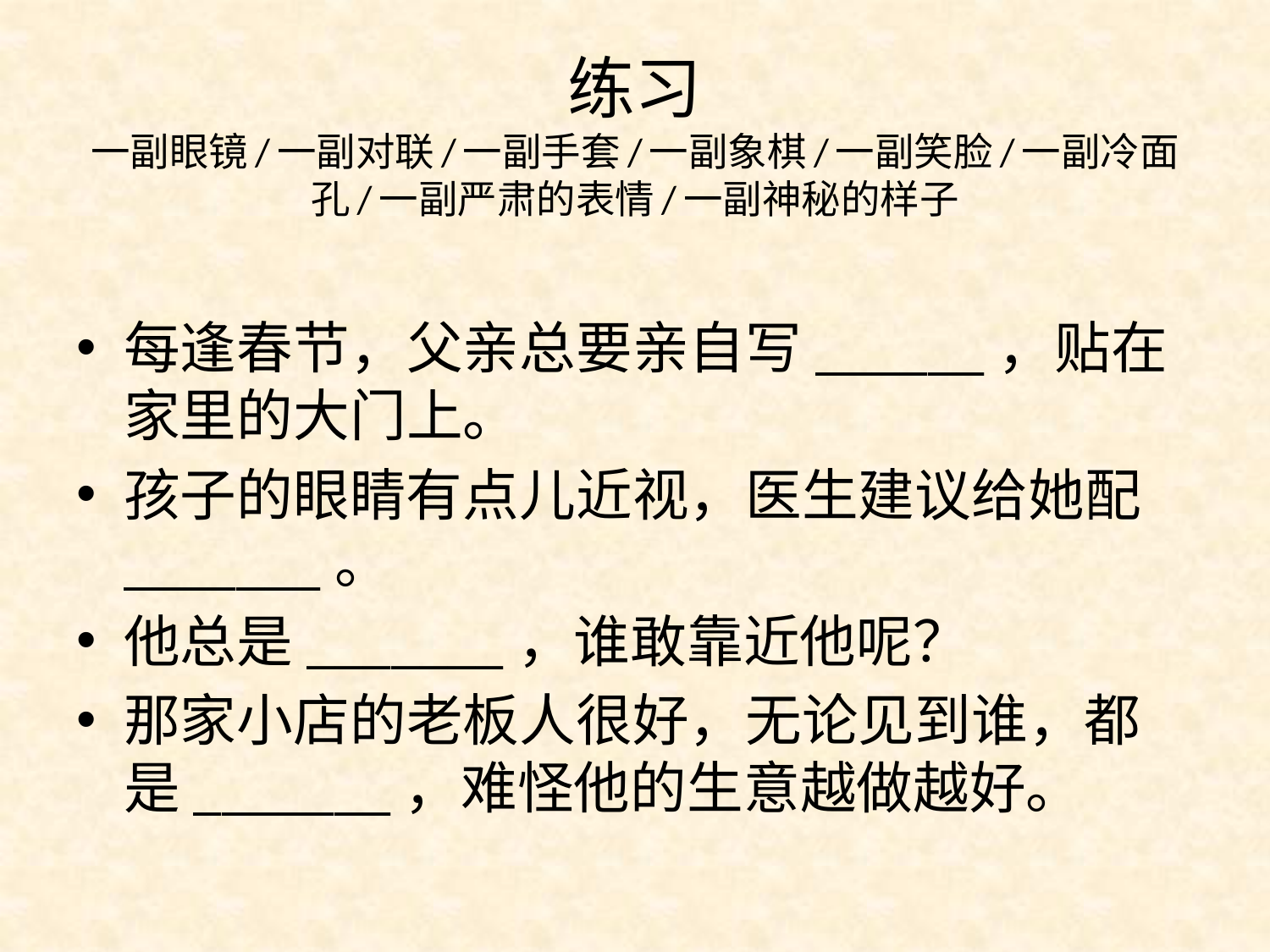

# 练习 一副眼镜/一副对联/一副手套/一副象棋/一副笑脸/一副冷面孔/一副严肃的表情/一副神秘的样子
每逢春节，父亲总要亲自写______，贴在家里的大门上。
孩子的眼睛有点儿近视，医生建议给她配_______。
他总是_______，谁敢靠近他呢？
那家小店的老板人很好，无论见到谁，都是_______，难怪他的生意越做越好。